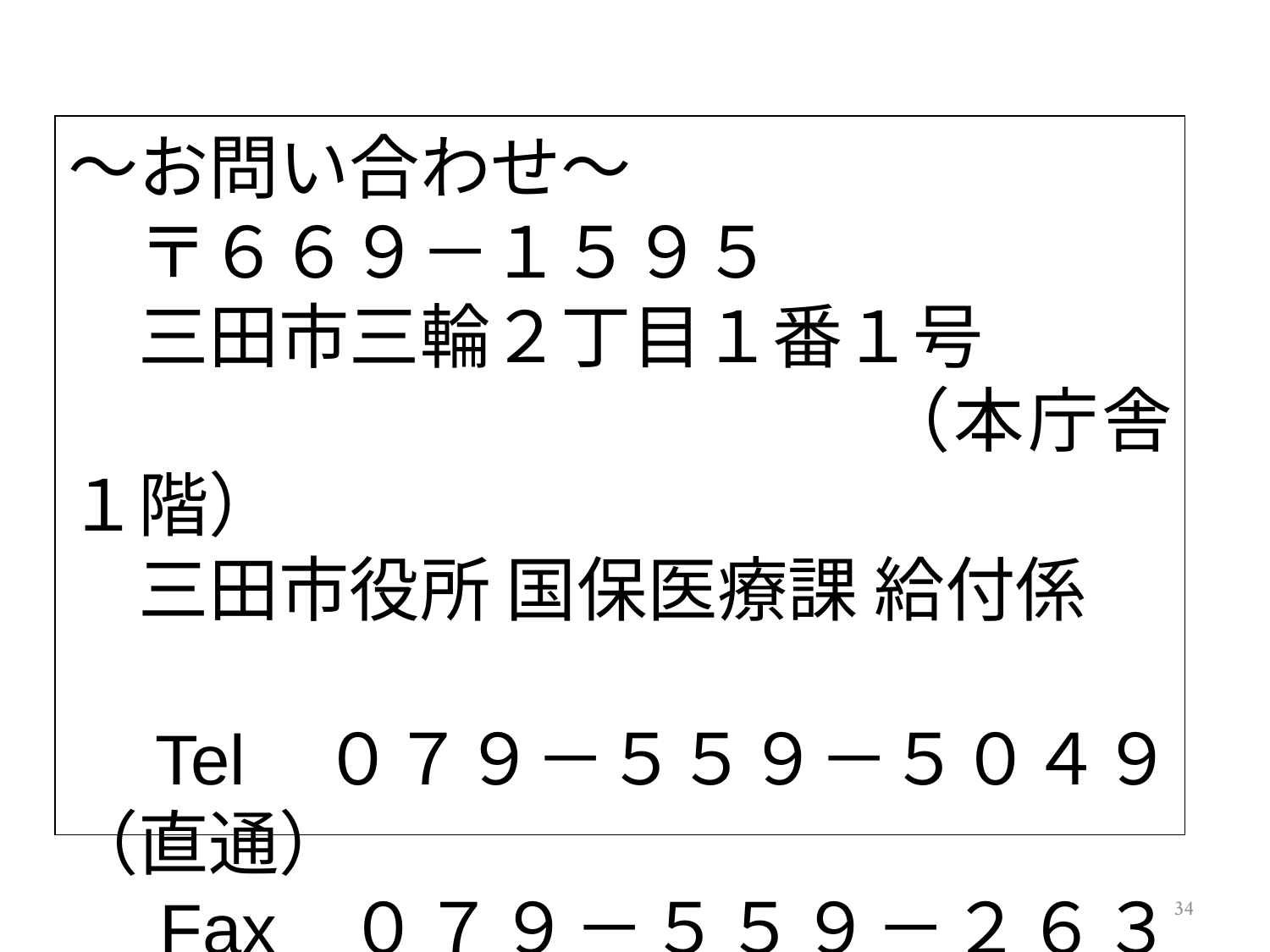

～お問い合わせ～
　〒６６９－１５９５
　三田市三輪２丁目１番１号
　　　　　　　　　　　（本庁舎１階）
　三田市役所 国保医療課 給付係

　Tel   ０７９－５５９－５０４９（直通）
　Fax  ０７９－５５９－２６３６

34